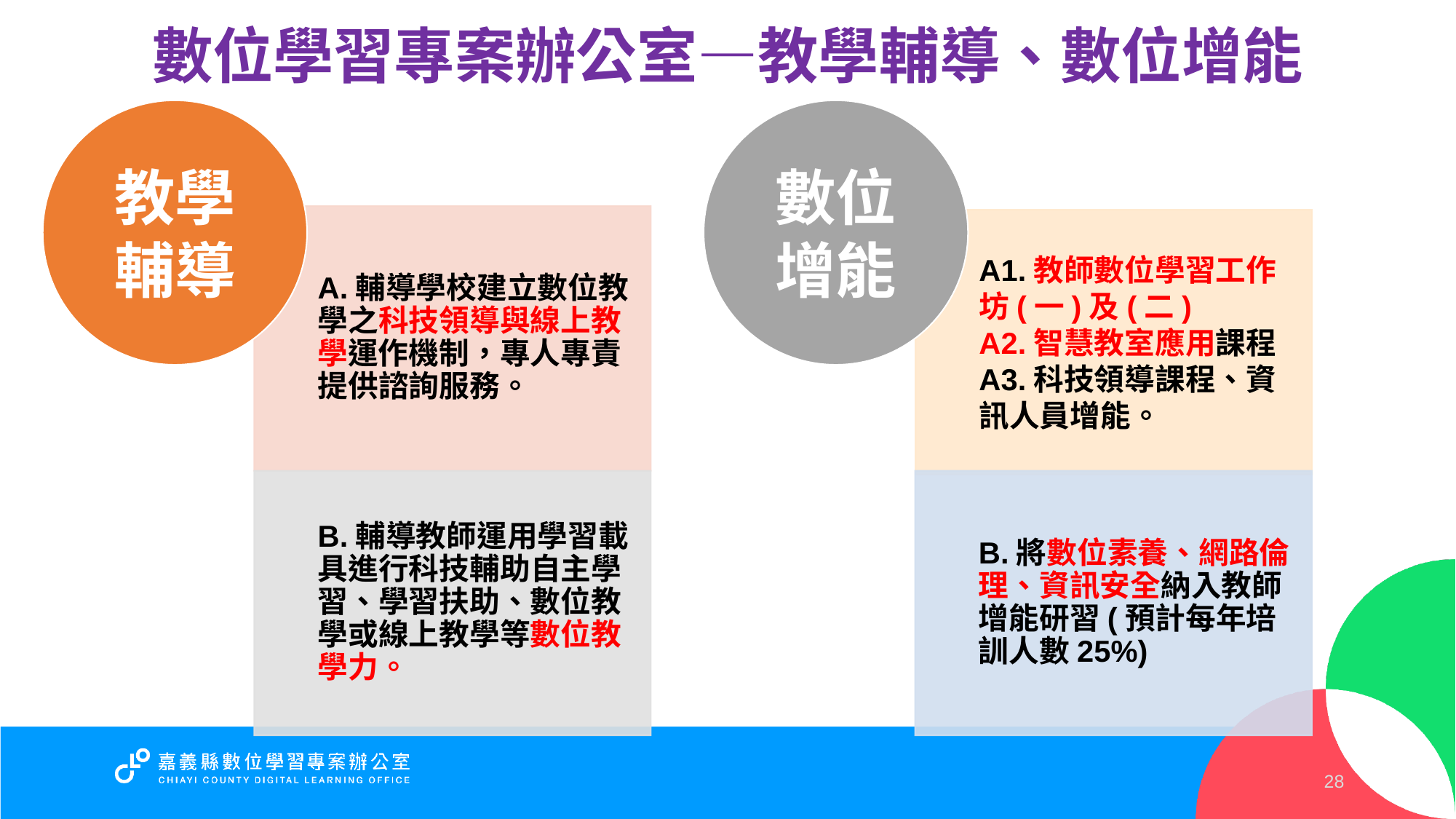

# 數位學習專案辦公室—教學輔導、數位增能
A.輔導學校建立數位教學之科技領導與線上教學運作機制，專人專責提供諮詢服務。
B.輔導教師運用學習載具進行科技輔助自主學習、學習扶助、數位教學或線上教學等數位教學力。
教學
輔導
A1.教師數位學習工作坊(一)及(二)
A2.智慧教室應用課程
A3.科技領導課程、資訊人員增能。
B.將數位素養、網路倫理、資訊安全納入教師增能研習(預計每年培訓人數25%)
數位
增能
28